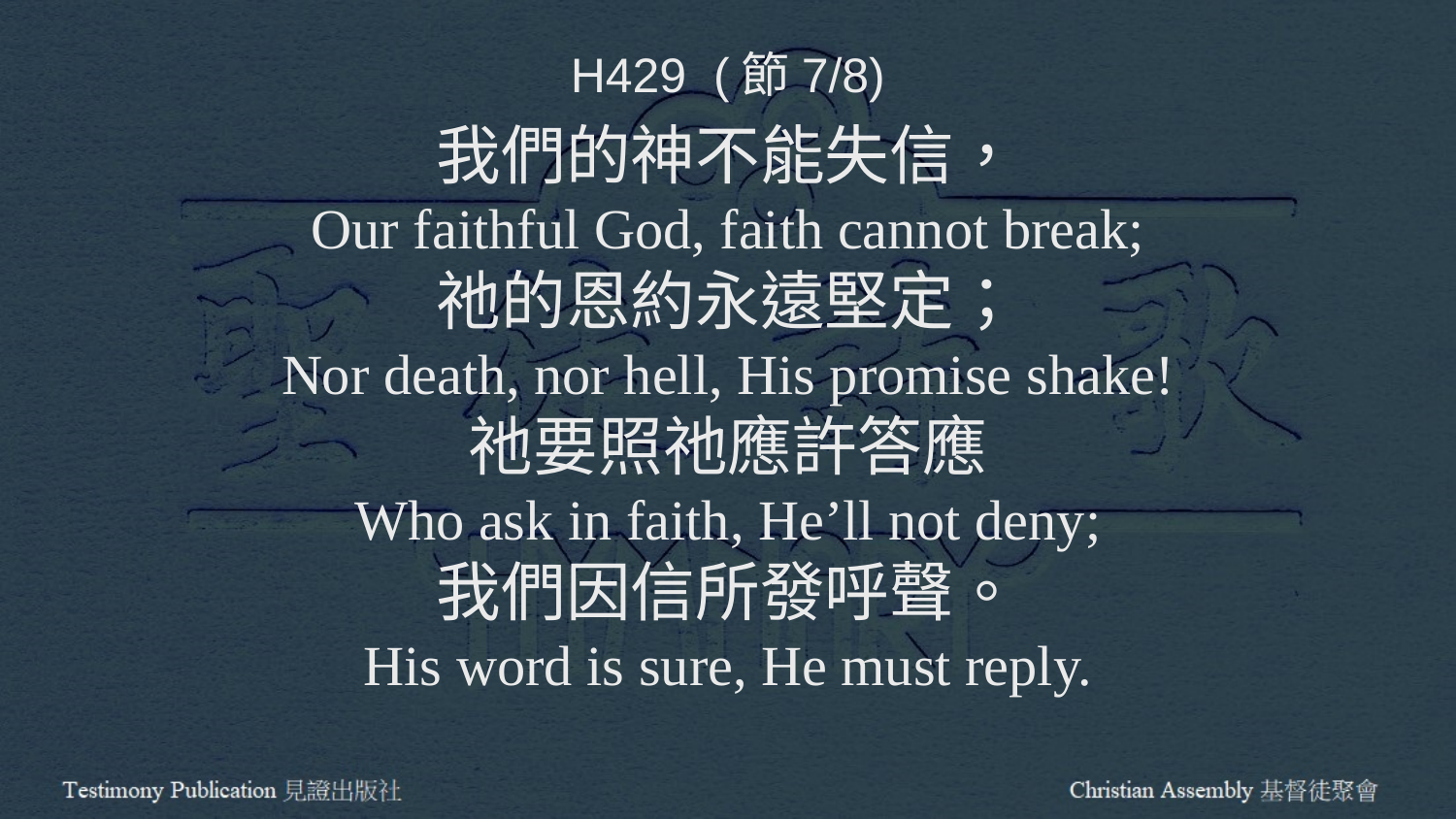

H429  (節7/8)
我們的神不能失信，
Our faithful God, faith cannot break;
祂的恩約永遠堅定；
Nor death, nor hell, His promise shake!
祂要照祂應許答應
Who ask in faith, He’ll not deny;
我們因信所發呼聲。
His word is sure, He must reply.